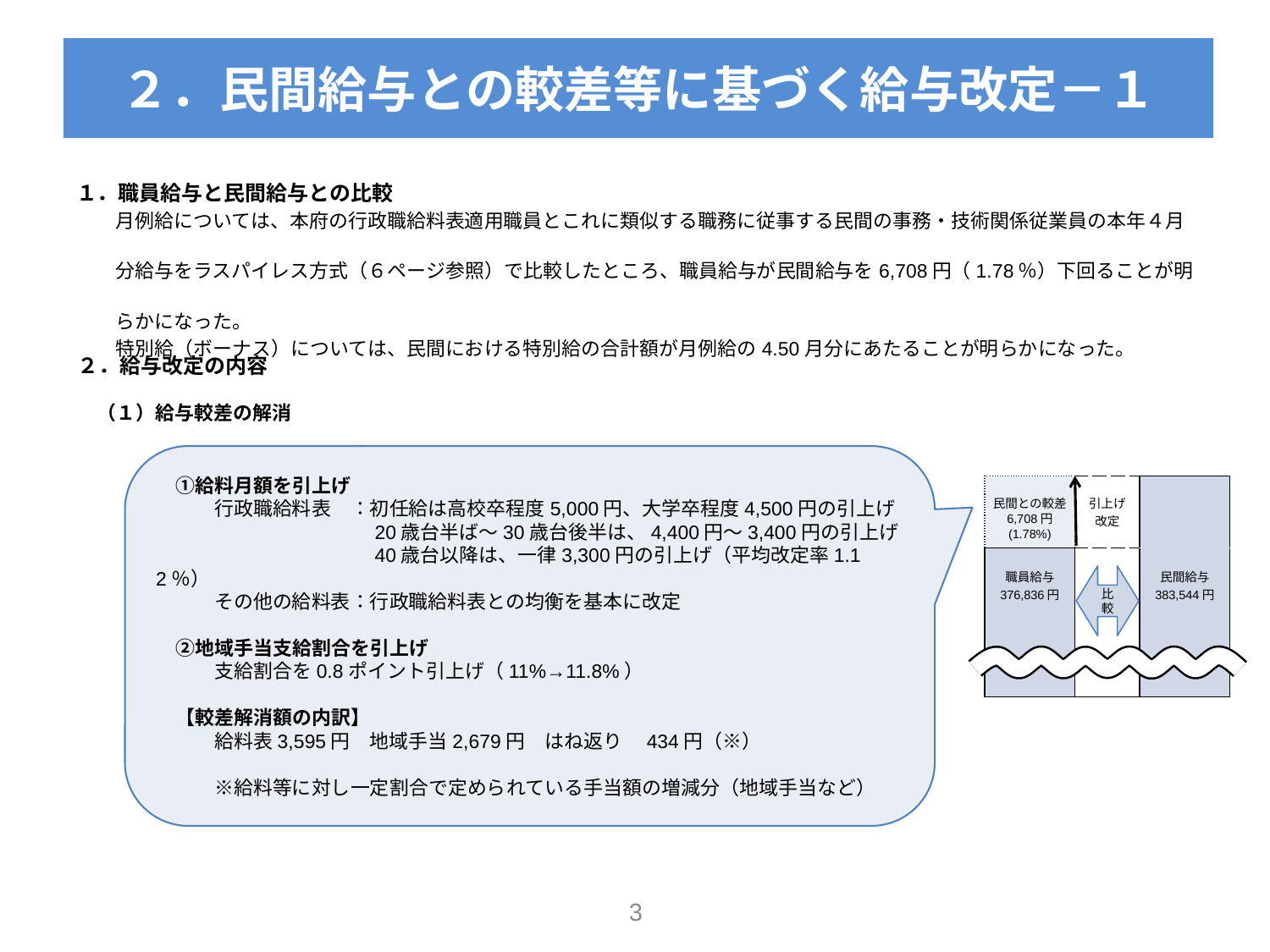

２．民間給与との較差等に基づく給与改定－１
１．職員給与と民間給与との比較
　月例給については、本府の行政職給料表適用職員とこれに類似する職務に従事する民間の事務・技術関係従業員の本年４月
　分給与をラスパイレス方式（６ページ参照）で比較したところ、職員給与が民間給与を6,708円（1.78％）下回ることが明
　らかになった。
　特別給（ボーナス）については、民間における特別給の合計額が月例給の4.50月分にあたることが明らかになった。
２．給与改定の内容

　（１）給与較差の解消
　①給料月額を引上げ
　　　行政職給料表　：初任給は高校卒程度5,000円、大学卒程度4,500円の引上げ
　　　　　　　　　　　20歳台半ば～30歳台後半は、4,400円～3,400円の引上げ
　　　　　　　　　　　40歳台以降は、一律3,300円の引上げ（平均改定率1.12％）
　　　その他の給料表：行政職給料表との均衡を基本に改定

　②地域手当支給割合を引上げ
　　　支給割合を0.8ポイント引上げ（11%→11.8%）

　【較差解消額の内訳】
　　　給料表3,595円　地域手当2,679円　はね返り　434円（※）

　　　※給料等に対し一定割合で定められている手当額の増減分（地域手当など）
| 民間との較差 6,708円 (1.78%) | 引上げ 改定 |  |
| --- | --- | --- |
| 職員給与 376,836円 |  | 民間給与 383,544円 |
比較

3